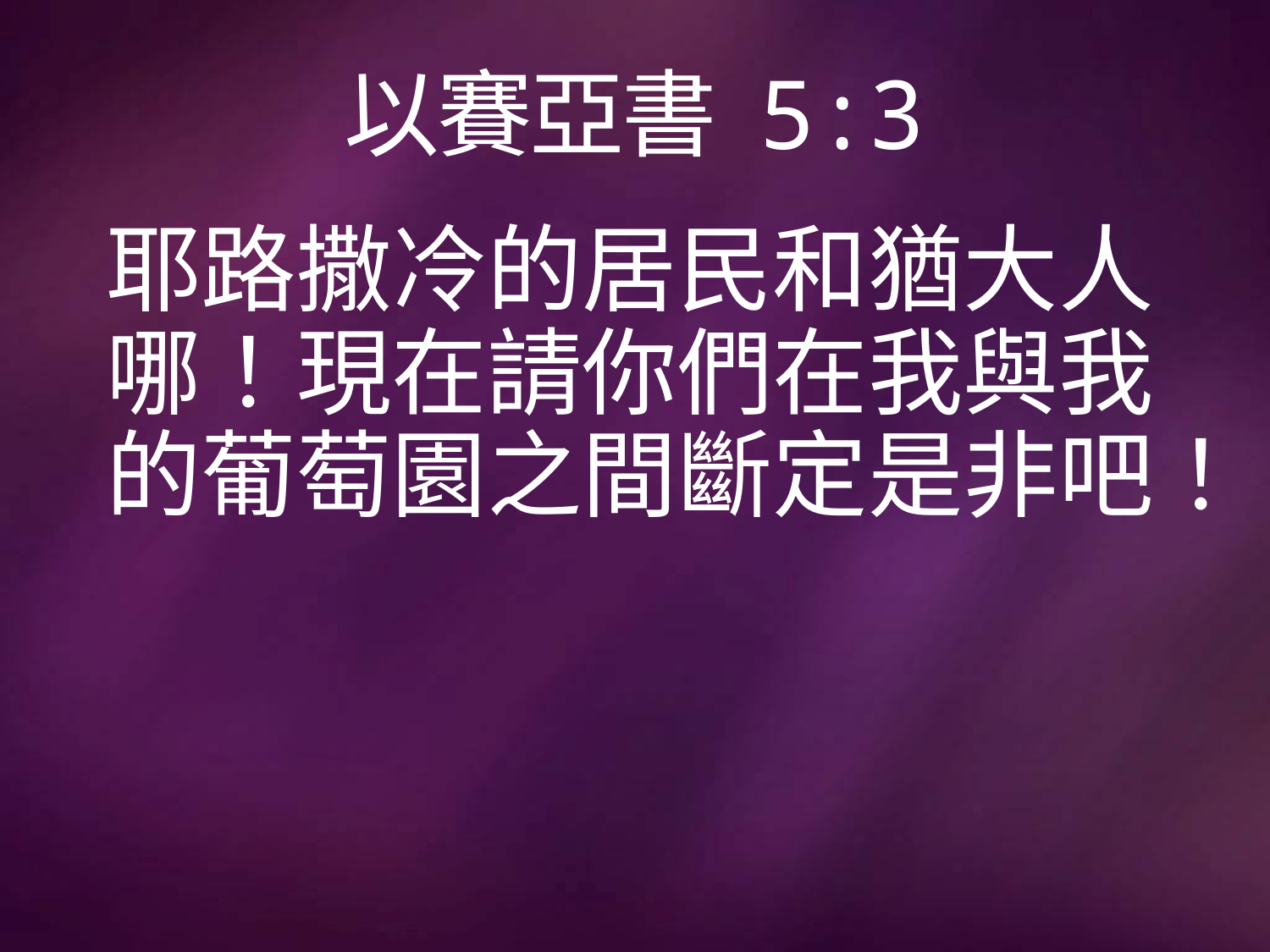

# 以賽亞書 5:3
耶路撒冷的居民和猶大人哪！現在請你們在我與我的葡萄園之間斷定是非吧！